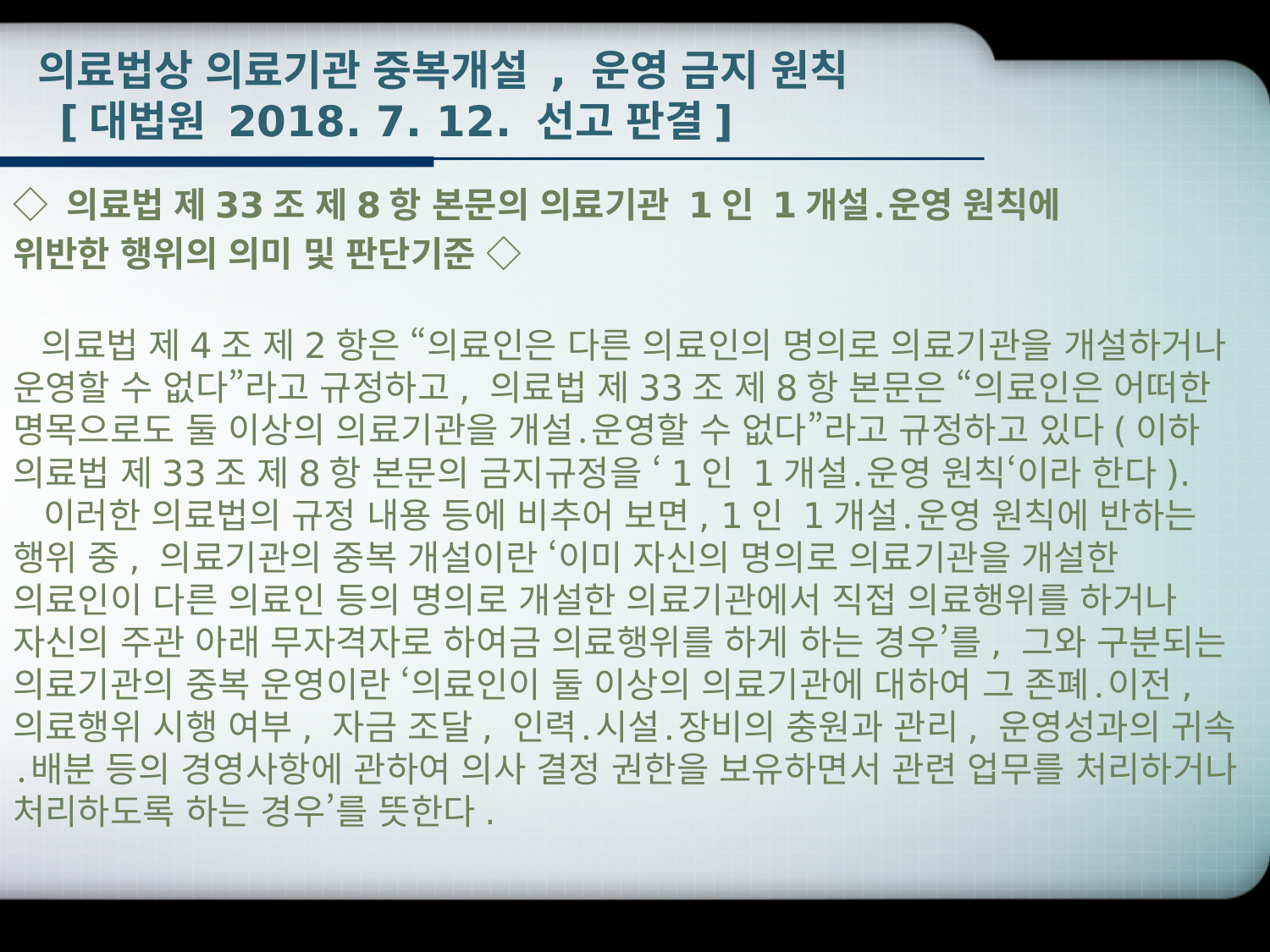

# 의료법상 의료기관 중복개설 , 운영 금지 원칙 [대법원 2018. 7. 12. 선고 판결]
◇ 의료법 제33조 제8항 본문의 의료기관 1인 1개설․운영 원칙에
위반한 행위의 의미 및 판단기준 ◇
  의료법 제4조 제2항은 “의료인은 다른 의료인의 명의로 의료기관을 개설하거나 운영할 수 없다”라고 규정하고, 의료법 제33조 제8항 본문은 “의료인은 어떠한 명목으로도 둘 이상의 의료기관을 개설․운영할 수 없다”라고 규정하고 있다(이하 의료법 제33조 제8항 본문의 금지규정을 ‘1인 1개설․운영 원칙‘이라 한다).
  이러한 의료법의 규정 내용 등에 비추어 보면, 1인 1개설․운영 원칙에 반하는 행위 중, 의료기관의 중복 개설이란 ‘이미 자신의 명의로 의료기관을 개설한 의료인이 다른 의료인 등의 명의로 개설한 의료기관에서 직접 의료행위를 하거나 자신의 주관 아래 무자격자로 하여금 의료행위를 하게 하는 경우’를, 그와 구분되는 의료기관의 중복 운영이란 ‘의료인이 둘 이상의 의료기관에 대하여 그 존폐․이전, 의료행위 시행 여부, 자금 조달, 인력․시설․장비의 충원과 관리, 운영성과의 귀속․배분 등의 경영사항에 관하여 의사 결정 권한을 보유하면서 관련 업무를 처리하거나 처리하도록 하는 경우’를 뜻한다.